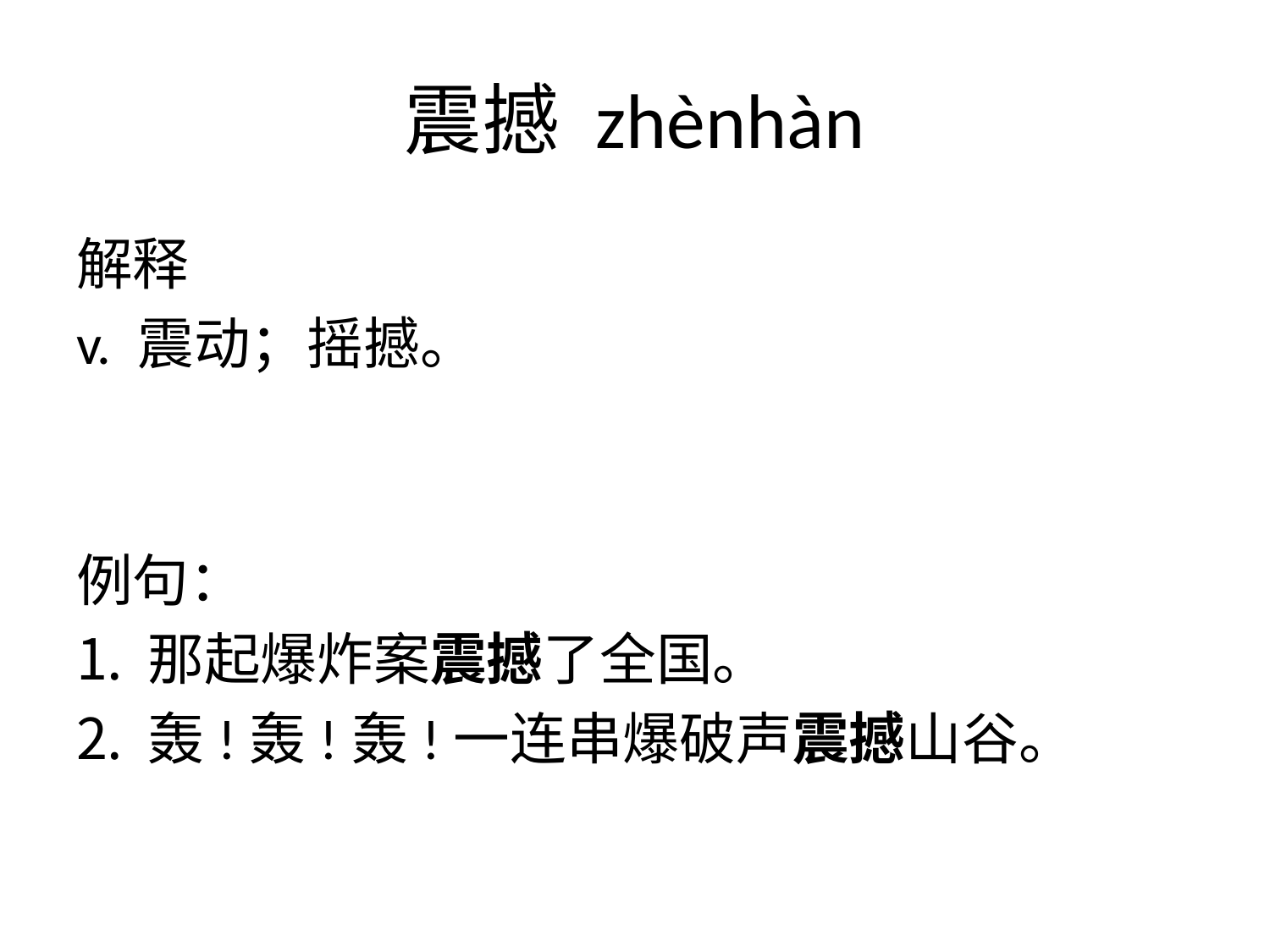

# 震撼 zhènhàn
解释
v. 震动；摇撼。

例句：
那起爆炸案震撼了全国。
轰!轰!轰!一连串爆破声震撼山谷。